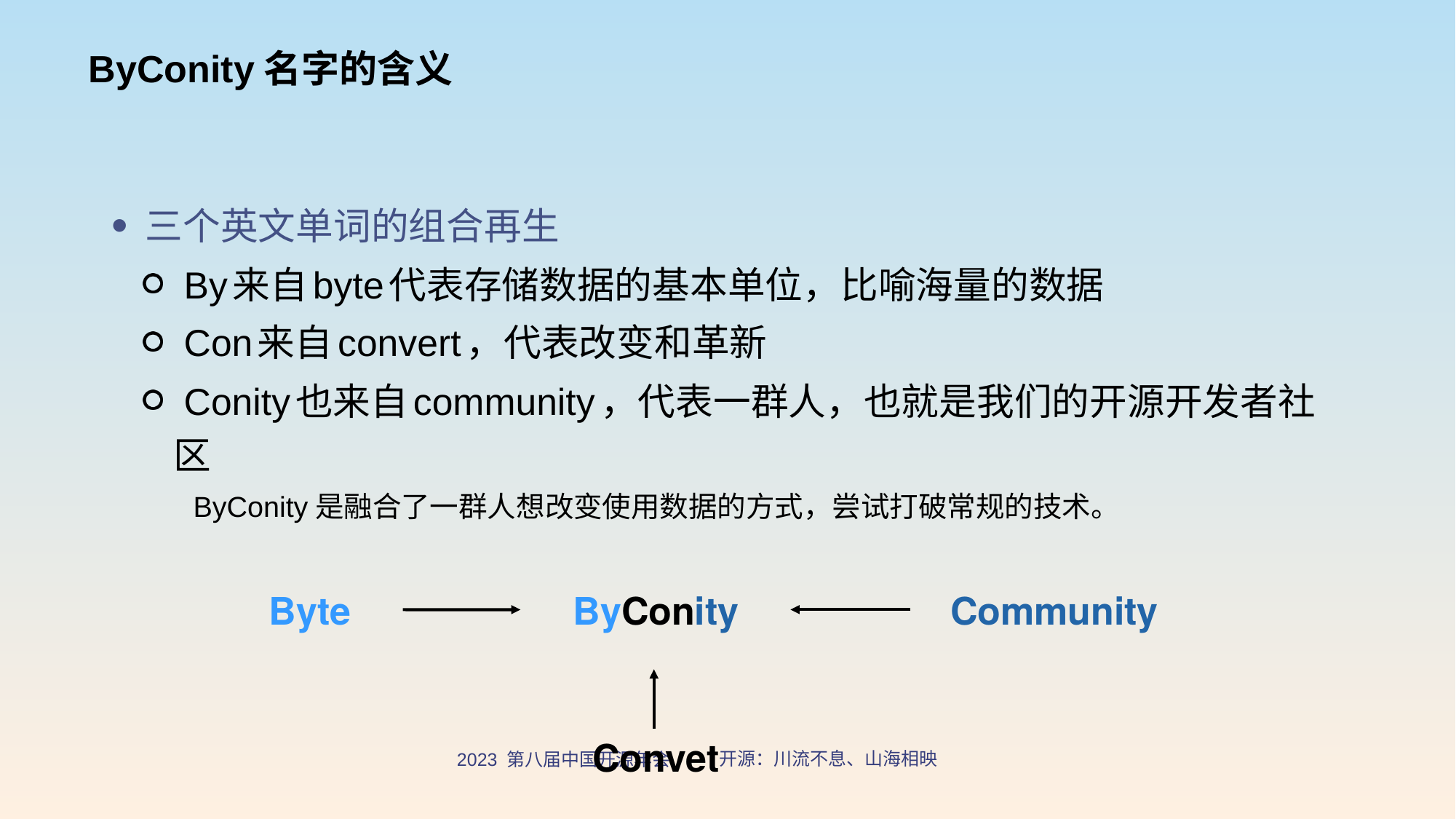

ByConity名字的含义
 三个英文单词的组合再生
 By来自byte代表存储数据的基本单位，比喻海量的数据
 Con来自convert，代表改变和革新
 Conity也来自community，代表一群人，也就是我们的开源开发者社区
ByConity是融合了一群人想改变使用数据的方式，尝试打破常规的技术。
Byte
ByConity
Community

Convet